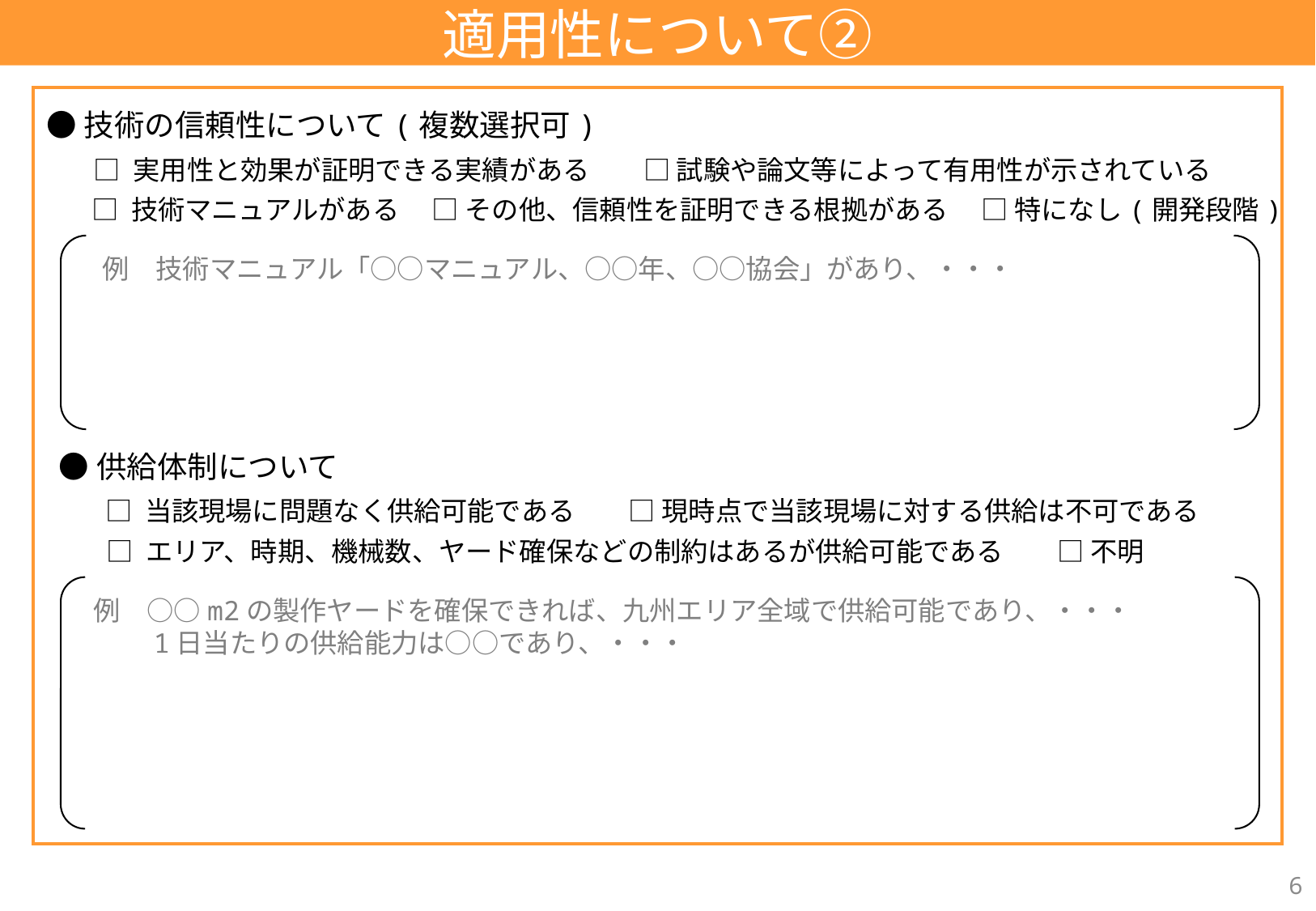

適用性について②

●技術の信頼性について(複数選択可)
□ 実用性と効果が証明できる実績がある　　□ 試験や論文等によって有用性が示されている
□ 技術マニュアルがある　 □ その他、信頼性を証明できる根拠がある　 □ 特になし(開発段階)

例　技術マニュアル「○○マニュアル、○○年、○○協会」があり、・・・
●供給体制について
□ 当該現場に問題なく供給可能である　　□ 現時点で当該現場に対する供給は不可である
□ エリア、時期、機械数、ヤード確保などの制約はあるが供給可能である　　□ 不明

例　○○m2の製作ヤードを確保できれば、九州エリア全域で供給可能であり、・・・
　　1日当たりの供給能力は○○であり、・・・
6